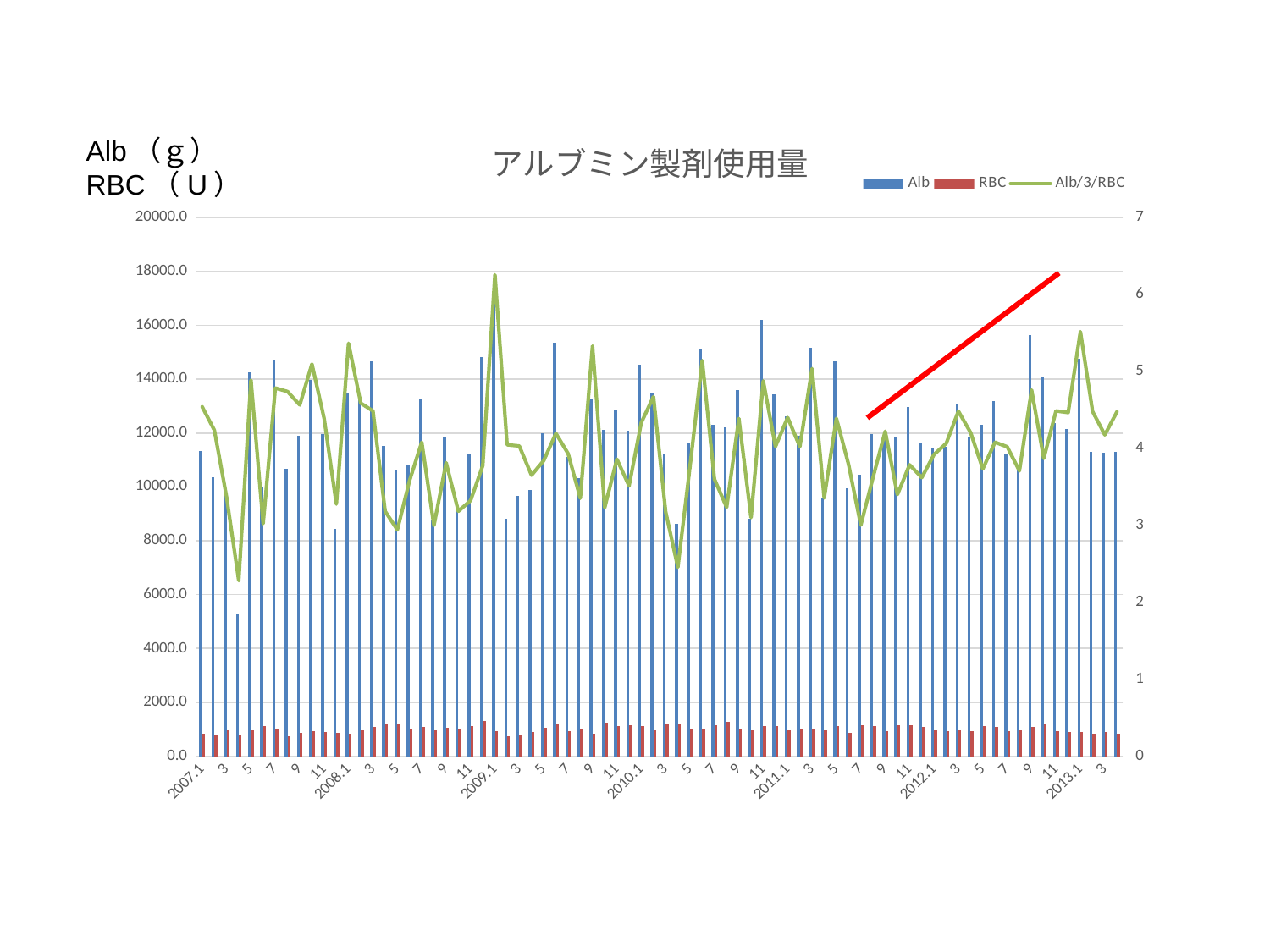

### Chart: アルブミン製剤使用量

| Category | Alb | RBC | Alb/3/RBC |
|---|---|---|---|
| 2007.1 | 11322.3 | 831.0 | 4.541636582430808 |
| 2 | 10361.0 | 815.0 | 4.237627811860941 |
| 3 | 9820.4 | 971.0 | 3.3712324064538257 |
| 4 | 5249.8 | 767.0 | 2.2815297696653647 |
| 5 | 14269.9 | 973.0 | 4.888626241863652 |
| 6 | 10011.5 | 1104.0 | 3.0227958937198056 |
| 7 | 14701.5 | 1024.0 | 4.78564453125 |
| 8 | 10677.5 | 751.0 | 4.739236573457612 |
| 9 | 11888.0 | 868.0 | 4.5652841781874 |
| 10 | 13962.0 | 913.0 | 5.097480832420588 |
| 11 | 11967.8 | 909.0 | 4.388632196552988 |
| 12 | 8442.4 | 859.0 | 3.2760574311214588 |
| 2008.1 | 13458.0 | 836.0 | 5.366028708133971 |
| 2 | 13311.7 | 967.0 | 4.5886590830748055 |
| 3 | 14660.8 | 1089.0 | 4.4875420875420895 |
| 4 | 11523.8 | 1207.0 | 3.1824910245788445 |
| 5 | 10615.0 | 1203.0 | 2.941257966195622 |
| 6 | 10819.3 | 1007.0 | 3.581363786825555 |
| 7 | 13295.5 | 1086.0 | 4.08087783916513 |
| 8 | 8746.9 | 972.0 | 2.9996227709190673 |
| 9 | 11854.5 | 1036.0 | 3.8141891891891873 |
| 10 | 9339.0 | 978.0 | 3.183026584867077 |
| 11 | 11192.1 | 1123.0 | 3.322083704363313 |
| 12 | 14830.7 | 1309.0 | 3.7765979118920296 |
| 2009.1 | 17193.9 | 916.0 | 6.256877729257642 |
| 2 | 8816.5 | 726.0 | 4.0479797979797985 |
| 3 | 9675.2 | 800.0 | 4.031333333333336 |
| 4 | 9894.5 | 903.0 | 3.652454780361757 |
| 5 | 11996.0 | 1041.0 | 3.8411783541466535 |
| 6 | 15353.0 | 1220.0 | 4.194808743169397 |
| 7 | 11103.0 | 941.0 | 3.933049946865037 |
| 8 | 10328.0 | 1027.0 | 3.3521583901330723 |
| 9 | 13260.0 | 829.0 | 5.331724969843187 |
| 10 | 12133.0 | 1252.0 | 3.2302981895633645 |
| 11 | 12878.0 | 1112.0 | 3.8603117505995215 |
| 12 | 12098.0 | 1148.0 | 3.5127758420441344 |
| 2010.1 | 14535.0 | 1118.0 | 4.333631484794279 |
| 2 | 13517.0 | 964.0 | 4.673928077455047 |
| 3 | 11226.0 | 1178.0 | 3.1765704584040746 |
| 4 | 8624.0 | 1171.0 | 2.4548818673498434 |
| 5 | 11622.0 | 1027.0 | 3.772151898734178 |
| 6 | 15148.0 | 982.0 | 5.141887304820095 |
| 7 | 12313.0 | 1140.0 | 3.6002923976608185 |
| 8 | 12205.0 | 1258.0 | 3.233969263381028 |
| 9 | 13602.0 | 1033.0 | 4.389157792836399 |
| 10 | 8812.0 | 947.0 | 3.101724744808167 |
| 11 | 16198.0 | 1107.0 | 4.877446552243298 |
| 12 | 13441.0 | 1113.0 | 4.0254567235699295 |
| 2011.1 | 12625.0 | 956.0 | 4.402022315202233 |
| 2 | 11900.0 | 986.0 | 4.022988505747127 |
| 3 | 15159.0 | 1003.0 | 5.037886340977067 |
| 4 | 9567.0 | 950.0 | 3.356842105263156 |
| 5 | 14671.9 | 1114.0 | 4.3901555954518265 |
| 6 | 9949.0 | 875.0 | 3.790095238095238 |
| 7 | 10455.0 | 1161.0 | 3.0017226528854444 |
| 8 | 11949.9 | 1100.0 | 3.6211818181818196 |
| 9 | 11832.0 | 934.0 | 4.222698072805139 |
| 10 | 11843.0 | 1161.0 | 3.400229687051393 |
| 11 | 12965.5 | 1141.0 | 3.7877592754893383 |
| 12 | 11604.5 | 1068.0 | 3.6218789013732824 |
| 2012.1 | 11433.0 | 972.0 | 3.9207818930041154 |
| 2 | 11475.5 | 941.0 | 4.0650017711654245 |
| 3 | 13075.0 | 972.0 | 4.483882030178328 |
| 4 | 11873.5 | 941.0 | 4.205986539142754 |
| 5 | 12311.3 | 1099.0 | 3.7340915984228094 |
| 6 | 13183.3 | 1077.0 | 4.0802537913958545 |
| 7 | 11195.2 | 928.0 | 4.021264367816091 |
| 8 | 10683.5 | 960.0 | 3.709548611111111 |
| 9 | 15636.0 | 1095.0 | 4.759817351598174 |
| 10 | 14095.5 | 1214.0 | 3.8702635914332775 |
| 11 | 12372.9 | 919.0 | 4.487812840043526 |
| 12 | 12152.7 | 907.0 | 4.466262403528118 |
| 2013.1 | 14767.0 | 892.0 | 5.518310911808669 |
| 2 | 11304.5 | 841.0 | 4.4805786761791495 |
| 3 | 11276.5 | 900.0 | 4.176481481481481 |
| 4 | 11296.5 | 841.0 | 4.4774078478002375 |
Alb（ｇ）
RBC（U）